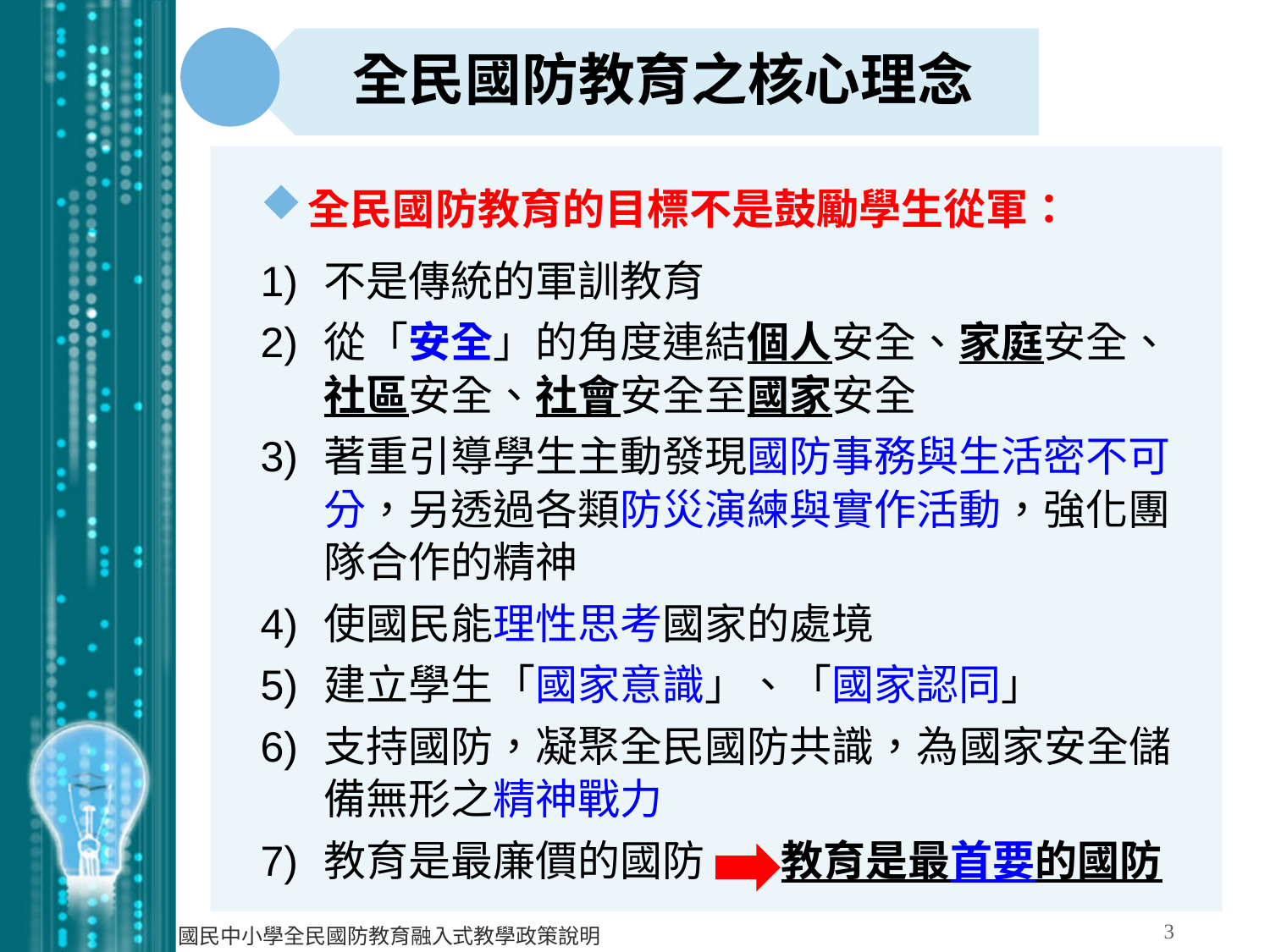

全民國防教育之核心理念

全民國防教育的目標不是鼓勵學生從軍：
不是傳統的軍訓教育
從「安全」的角度連結個人安全、家庭安全、社區安全、社會安全至國家安全
著重引導學生主動發現國防事務與生活密不可分，另透過各類防災演練與實作活動，強化團隊合作的精神
使國民能理性思考國家的處境
建立學生「國家意識」、「國家認同」
支持國防，凝聚全民國防共識，為國家安全儲備無形之精神戰力
教育是最廉價的國防        教育是最首要的國防

3
國民中小學全民國防教育融入式教學政策說明